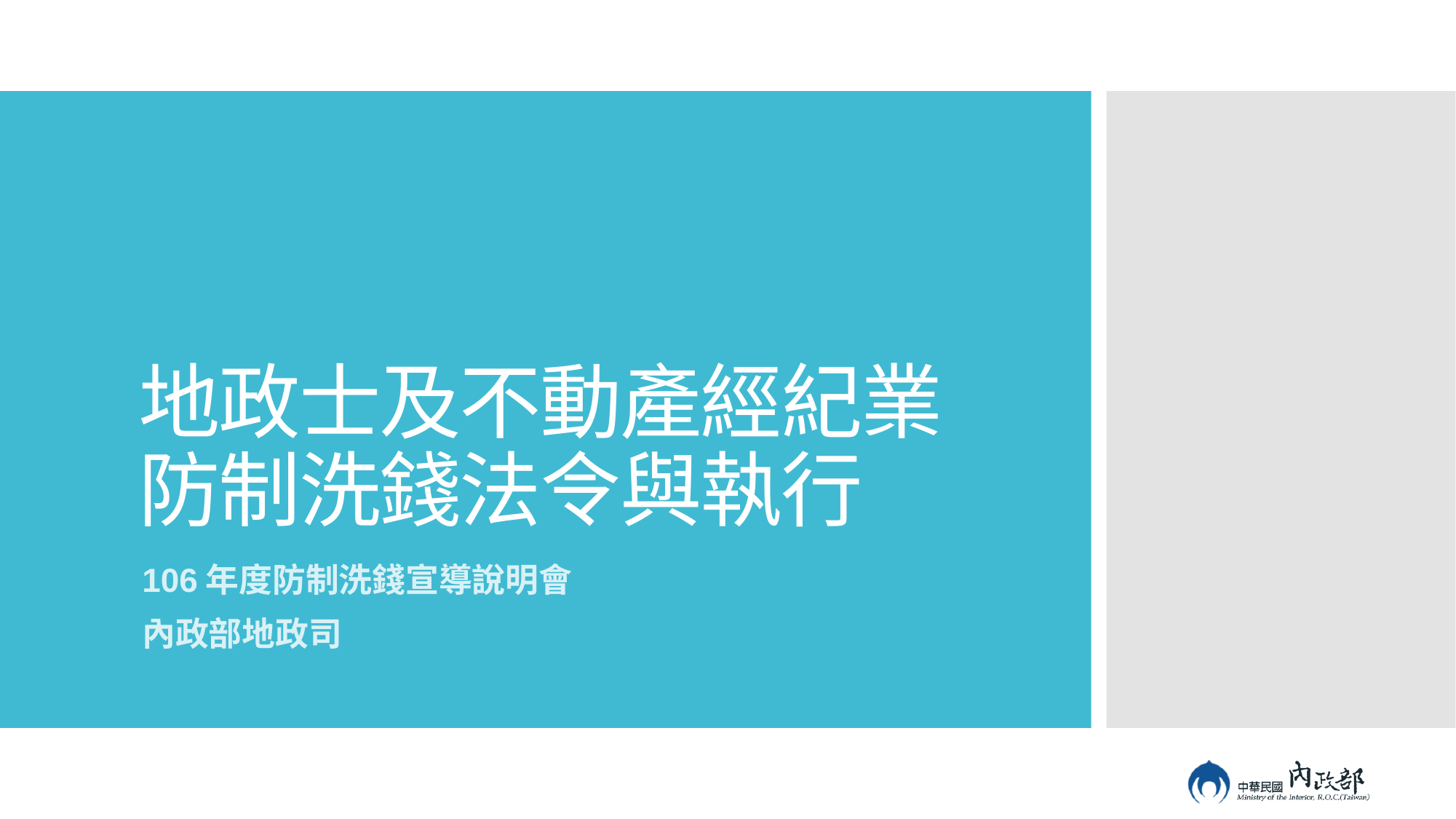

# 地政士及不動產經紀業 防制洗錢法令與執行
106年度防制洗錢宣導說明會
內政部地政司